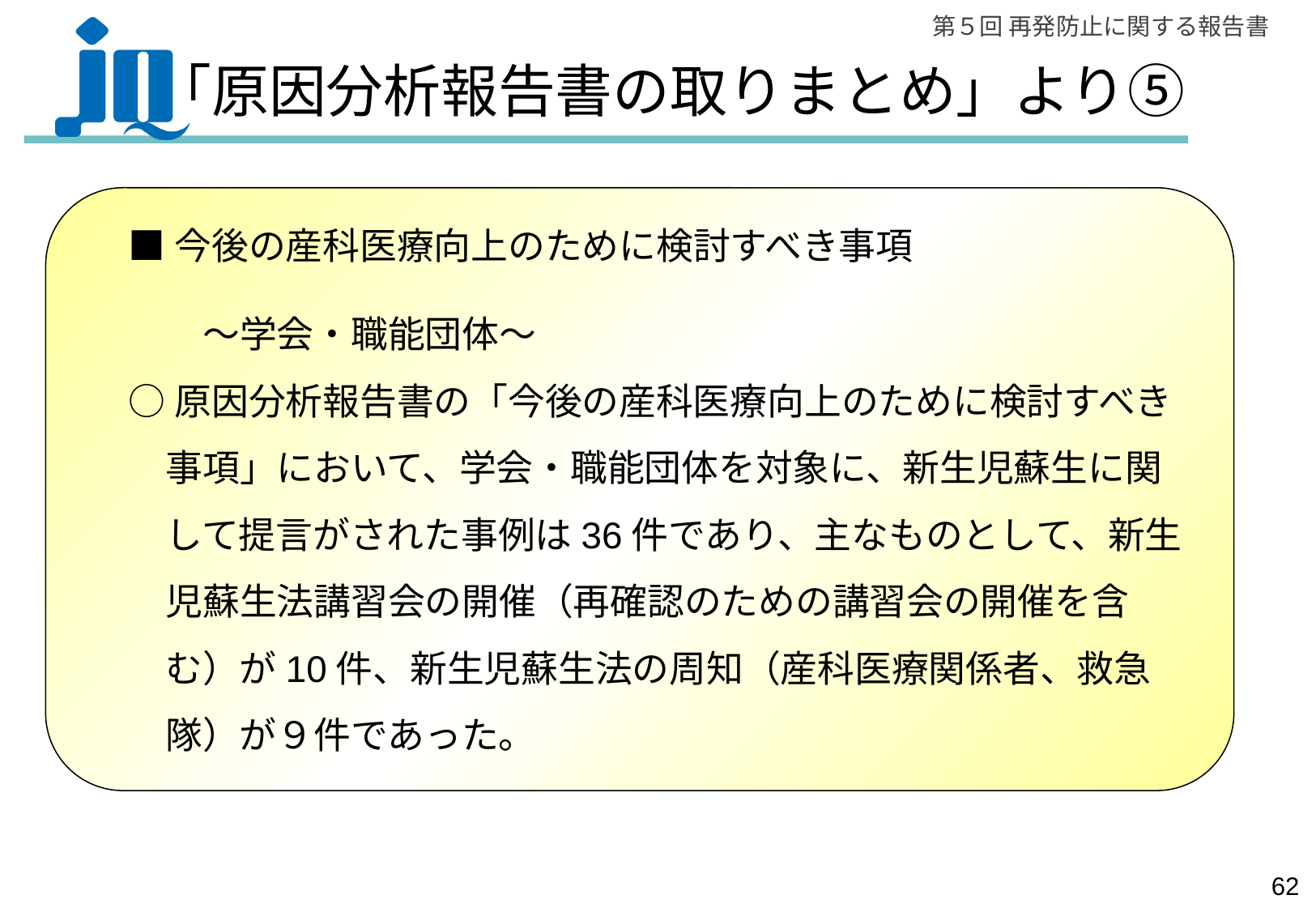

# 「原因分析報告書の取りまとめ」より⑤
■今後の産科医療向上のために検討すべき事項
　　　　　　　　　　　　　　　　　　　　　　　　　　　　　　～学会・職能団体～
○原因分析報告書の「今後の産科医療向上のために検討すべき
　事項」において、学会・職能団体を対象に、新生児蘇生に関
　して提言がされた事例は36件であり、主なものとして、新生
　児蘇生法講習会の開催（再確認のための講習会の開催を含
　む）が10件、新生児蘇生法の周知（産科医療関係者、救急
　隊）が９件であった。
62